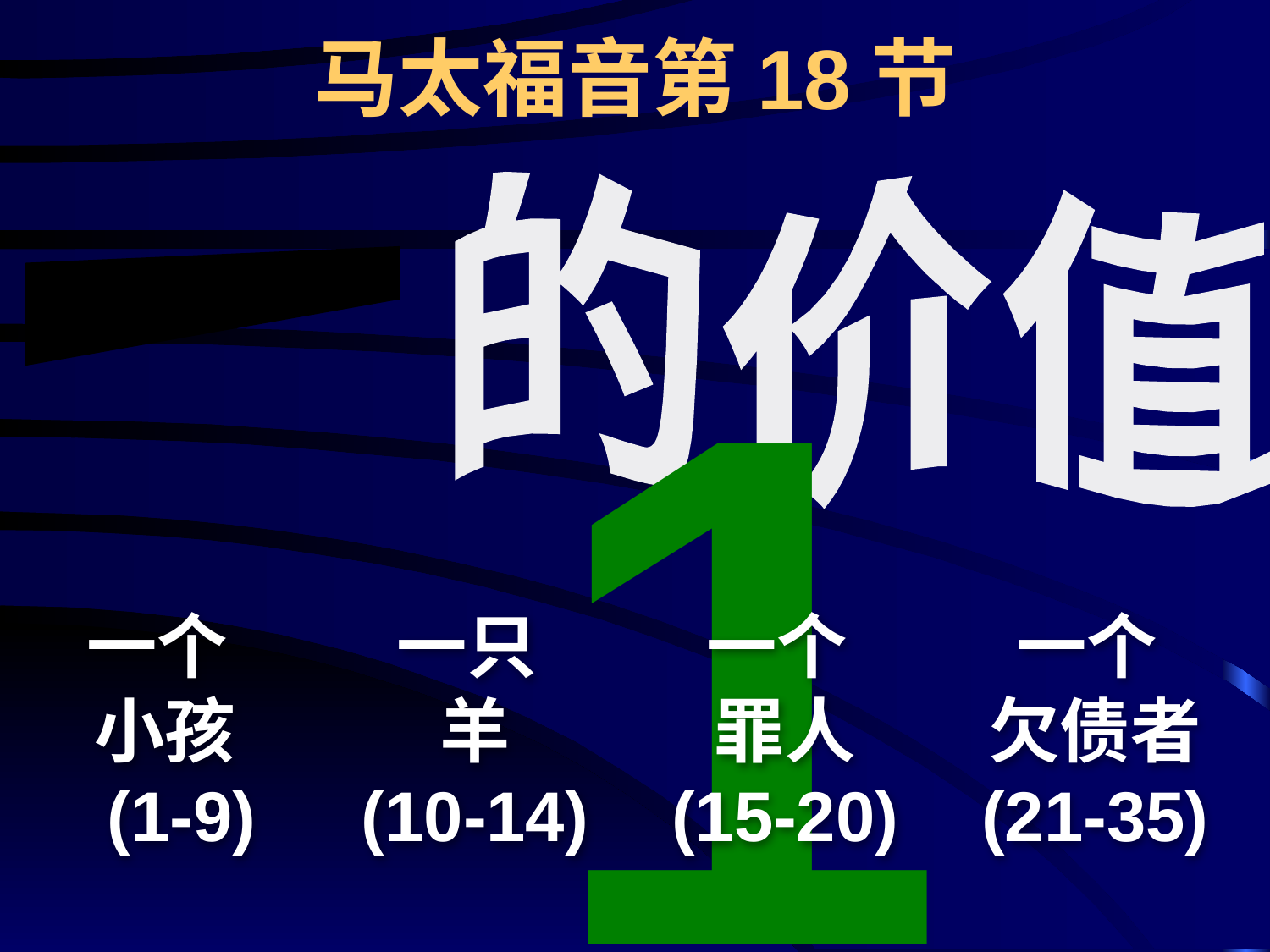

马太福音第18节
的价值
1
一
一个
小孩
 (1-9)
一只
羊
(10-14)
一个
罪人
(15-20)
一个
欠债者
(21-35)